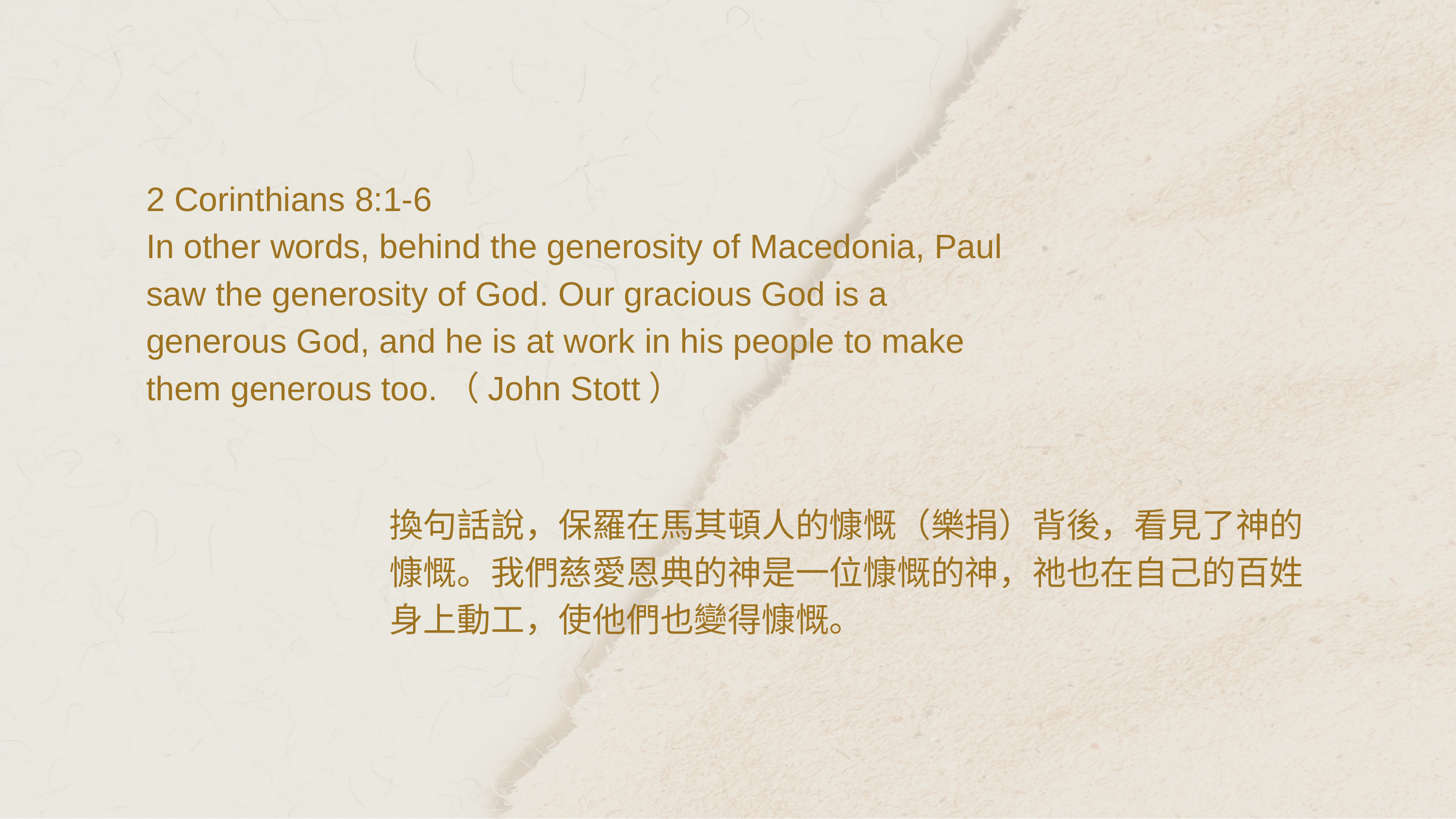

2 Corinthians 8:1-6
In other words, behind the generosity of Macedonia, Paul saw the generosity of God. Our gracious God is a generous God, and he is at work in his people to make them generous too.（John Stott）
換句話說，保羅在馬其頓人的慷慨（樂捐）背後，看見了神的慷慨。我們慈愛恩典的神是一位慷慨的神，祂也在自己的百姓身上動工，使他們也變得慷慨。